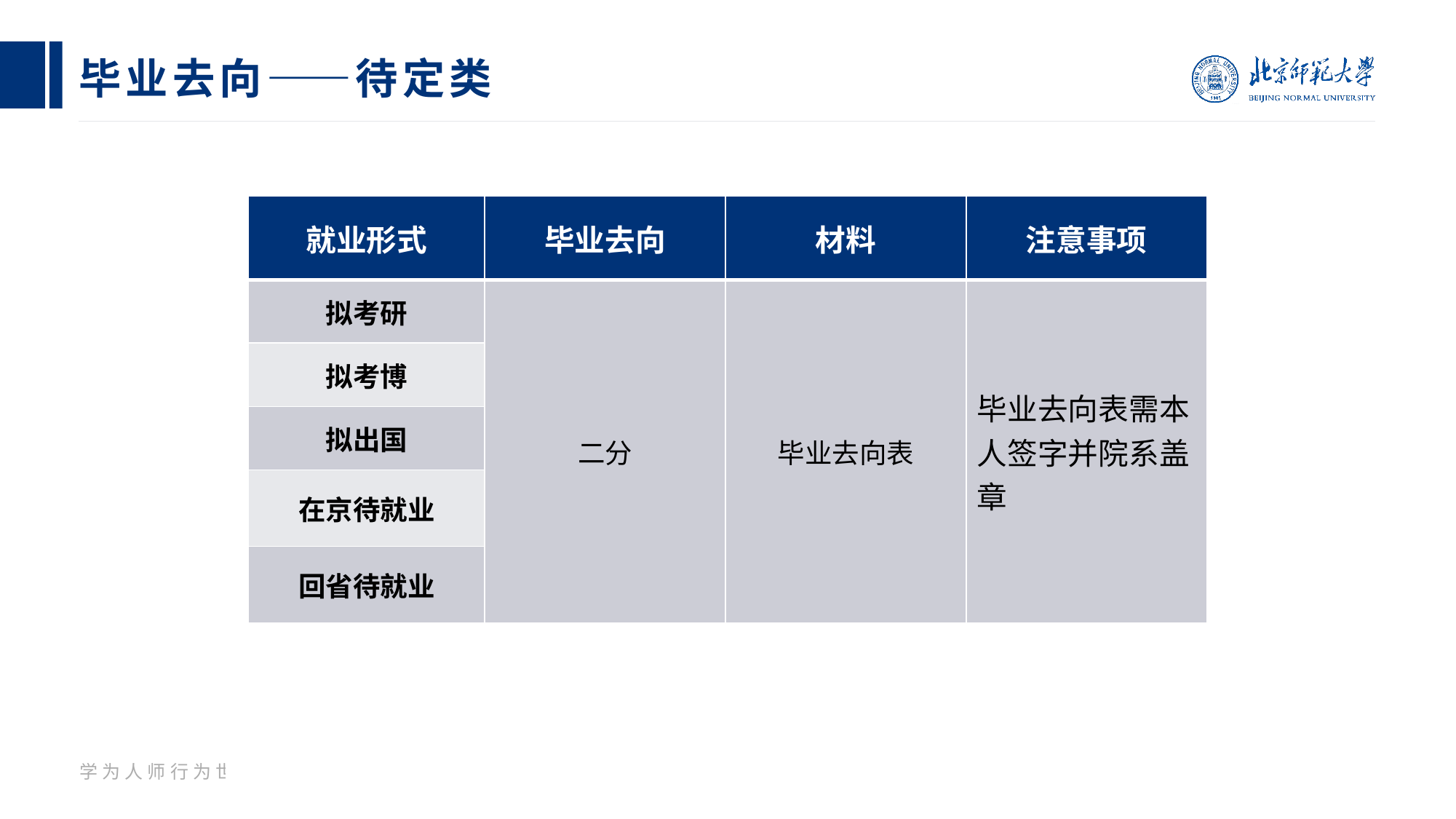

# 毕业去向——待定类
| 就业形式 | 毕业去向 | 材料 | 注意事项 |
| --- | --- | --- | --- |
| 拟考研 | 二分 | 毕业去向表 | 毕业去向表需本人签字并院系盖章 |
| 拟考博 |  |  |  |
| 拟出国 |  |  |  |
| 在京待就业 |  |  |  |
| 回省待就业 |  |  |  |